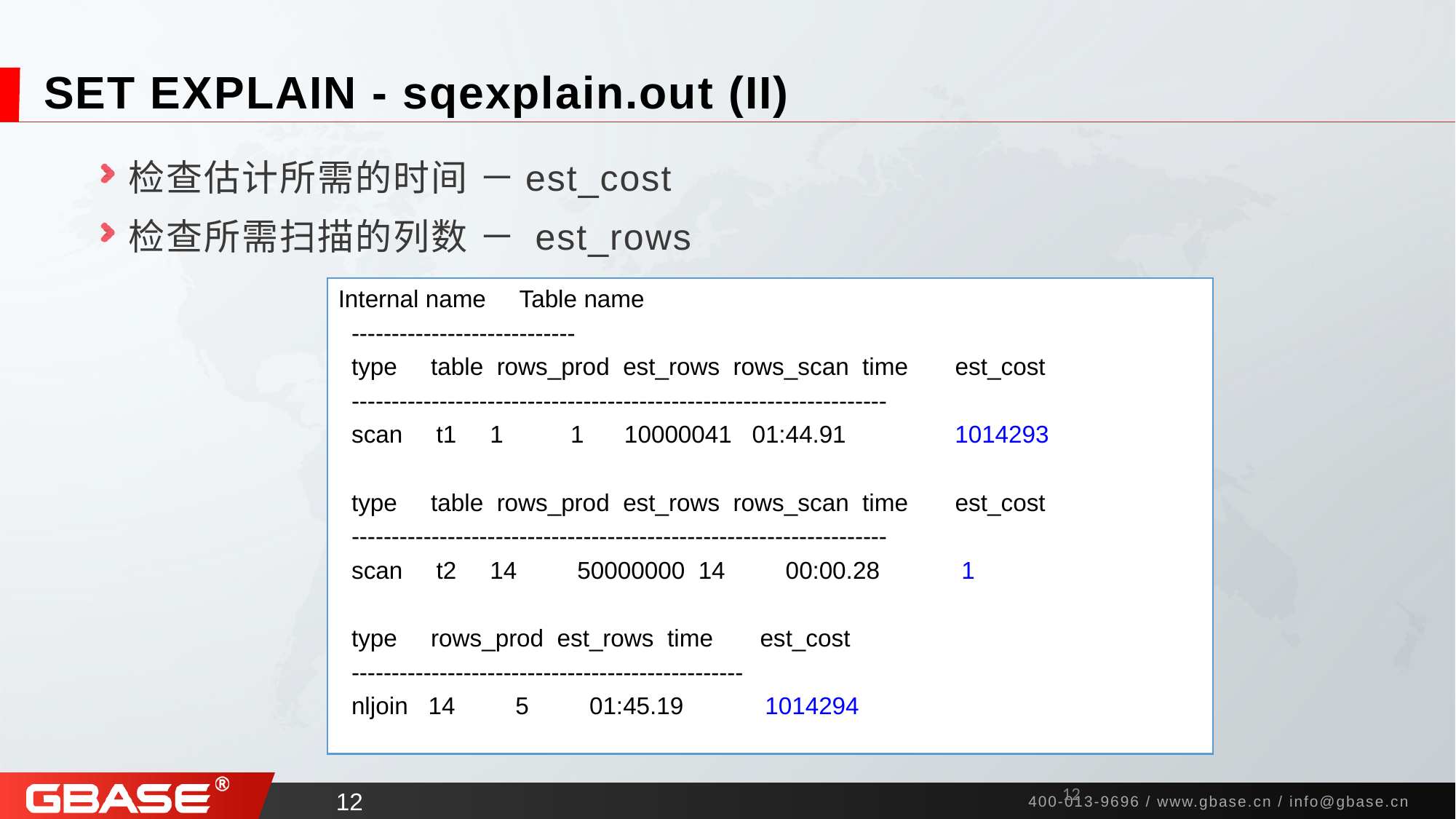

# SET EXPLAIN - sqexplain.out (II)
检查估计所需的时间 －est_cost
检查所需扫描的列数 － est_rows
Internal name     Table name
  ----------------------------
  type     table  rows_prod  est_rows  rows_scan  time       est_cost
  -------------------------------------------------------------------
  scan     t1     1          1      10000041   01:44.91                1014293

  type     table  rows_prod  est_rows  rows_scan  time       est_cost
  -------------------------------------------------------------------
  scan     t2     14         50000000  14         00:00.28            1

  type     rows_prod  est_rows  time       est_cost
  -------------------------------------------------
  nljoin   14         5         01:45.19            1014294

12